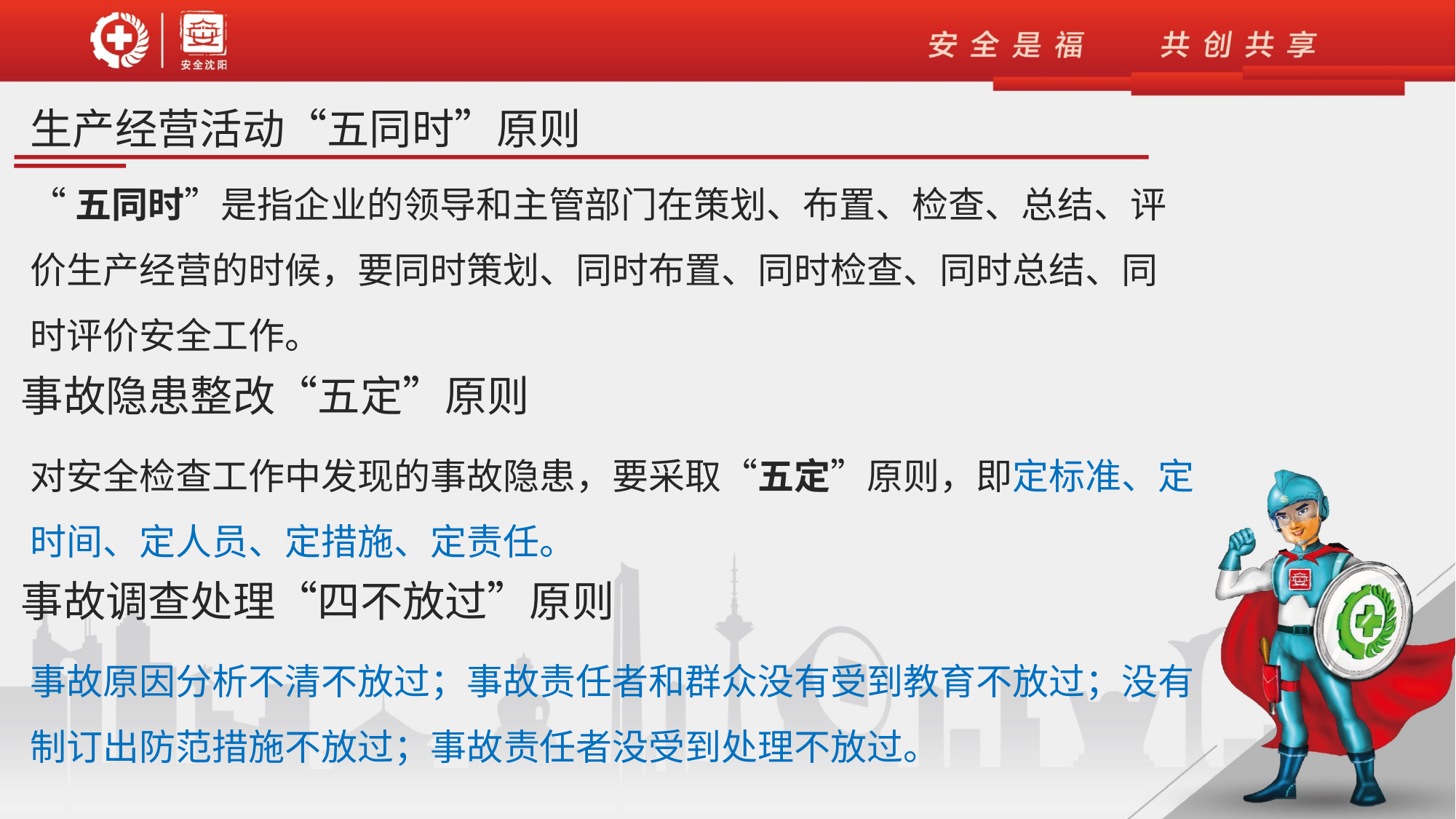

生产经营活动“五同时”原则
“五同时”是指企业的领导和主管部门在策划、布置、检查、总结、评价生产经营的时候，要同时策划、同时布置、同时检查、同时总结、同时评价安全工作。

事故隐患整改“五定”原则
对安全检查工作中发现的事故隐患，要采取“五定”原则，即定标准、定时间、定人员、定措施、定责任。
事故调查处理“四不放过”原则
事故原因分析不清不放过；事故责任者和群众没有受到教育不放过；没有制订出防范措施不放过；事故责任者没受到处理不放过。